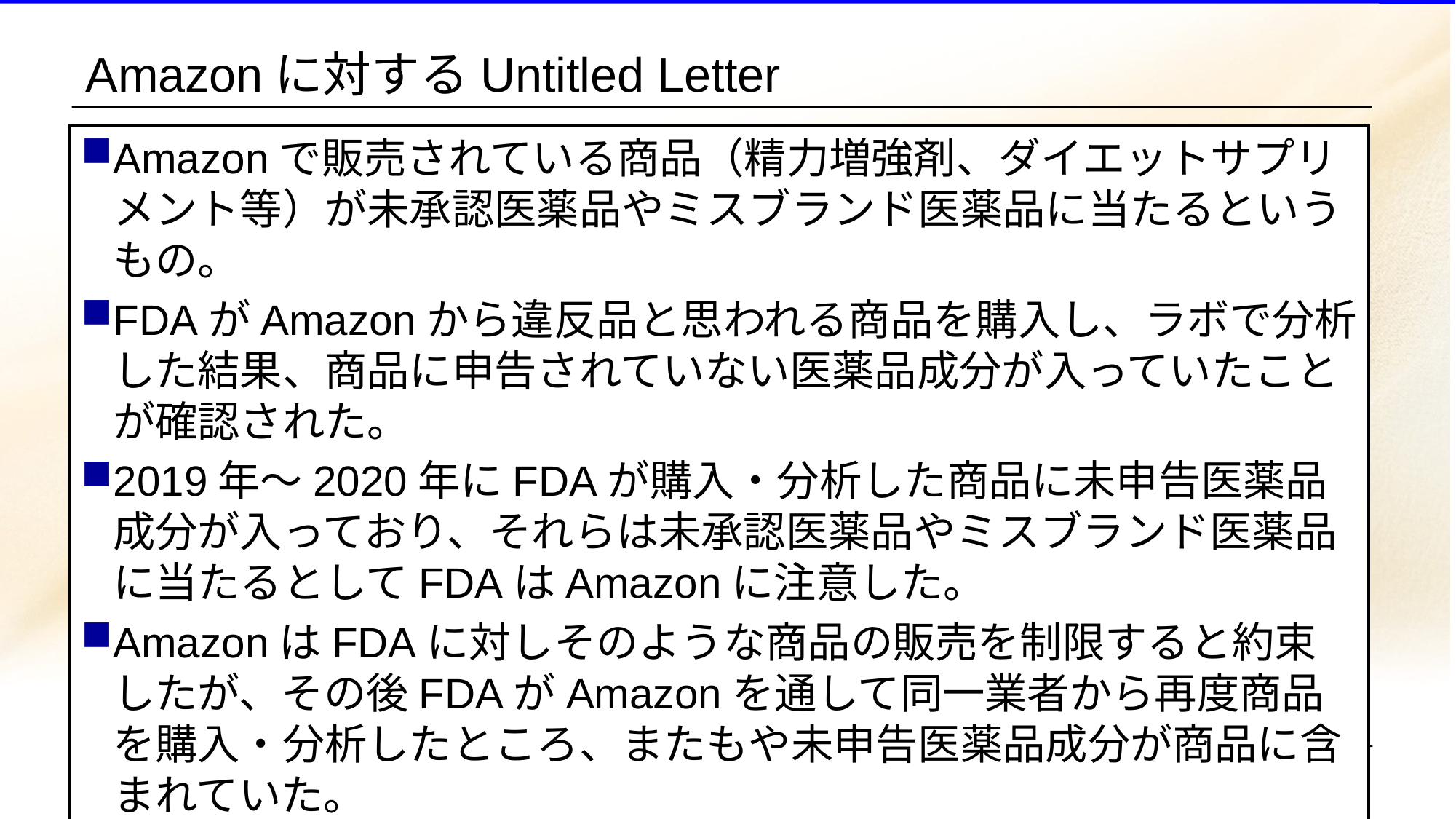

# Amazonに対するUntitled Letter
Amazonで販売されている商品（精力増強剤、ダイエットサプリメント等）が未承認医薬品やミスブランド医薬品に当たるというもの。
FDAがAmazonから違反品と思われる商品を購入し、ラボで分析した結果、商品に申告されていない医薬品成分が入っていたことが確認された。
2019年～2020年にFDAが購入・分析した商品に未申告医薬品成分が入っており、それらは未承認医薬品やミスブランド医薬品に当たるとしてFDAはAmazonに注意した。
AmazonはFDAに対しそのような商品の販売を制限すると約束したが、その後FDAがAmazonを通して同一業者から再度商品を購入・分析したところ、またもや未申告医薬品成分が商品に含まれていた。